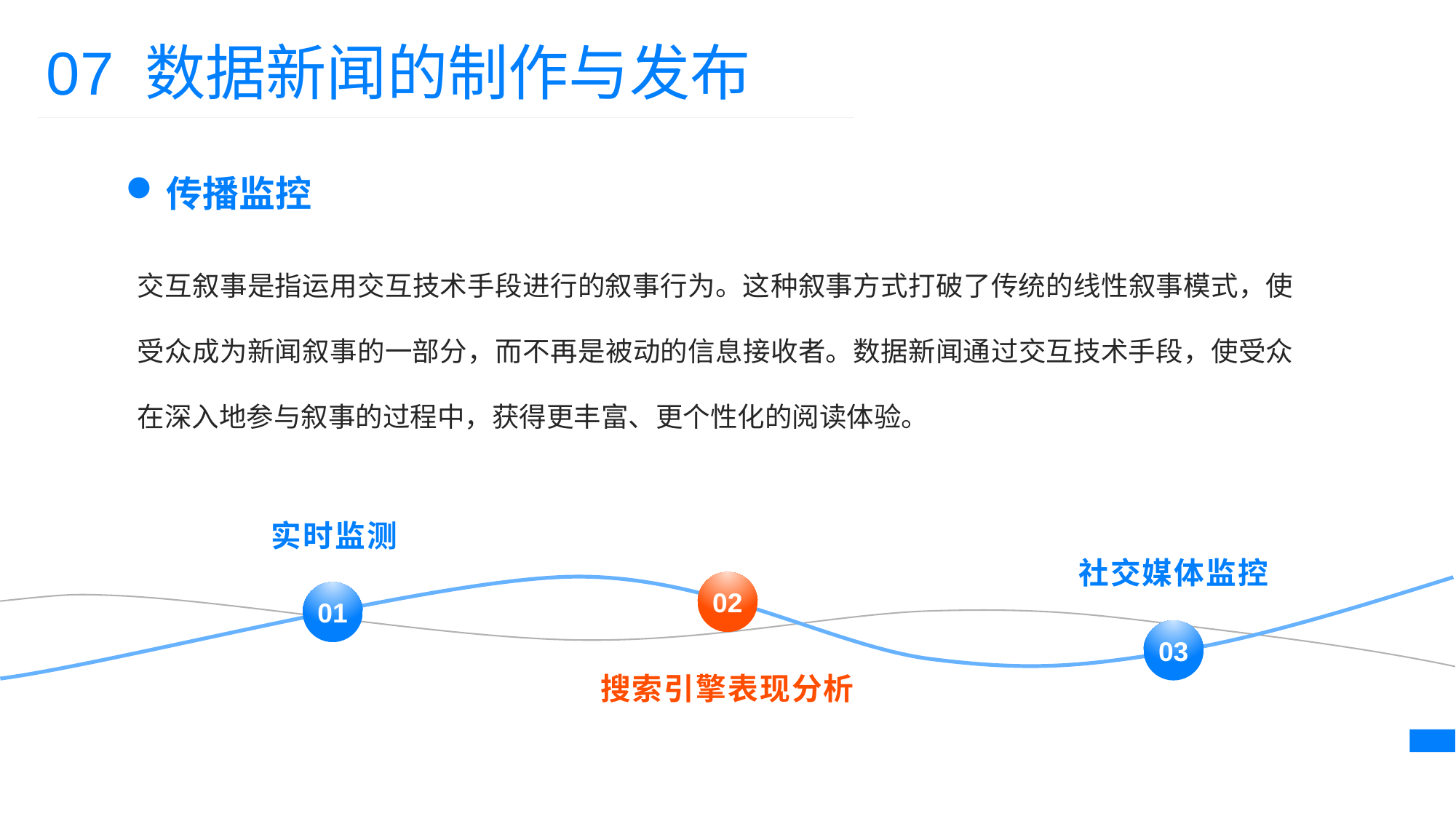

07 数据新闻的制作与发布
传播监控
交互叙事是指运用交互技术手段进行的叙事行为。这种叙事方式打破了传统的线性叙事模式，使受众成为新闻叙事的一部分，而不再是被动的信息接收者。数据新闻通过交互技术手段，使受众在深入地参与叙事的过程中，获得更丰富、更个性化的阅读体验。

实时监测

社交媒体监控
02
01

03
搜索引擎表现分析